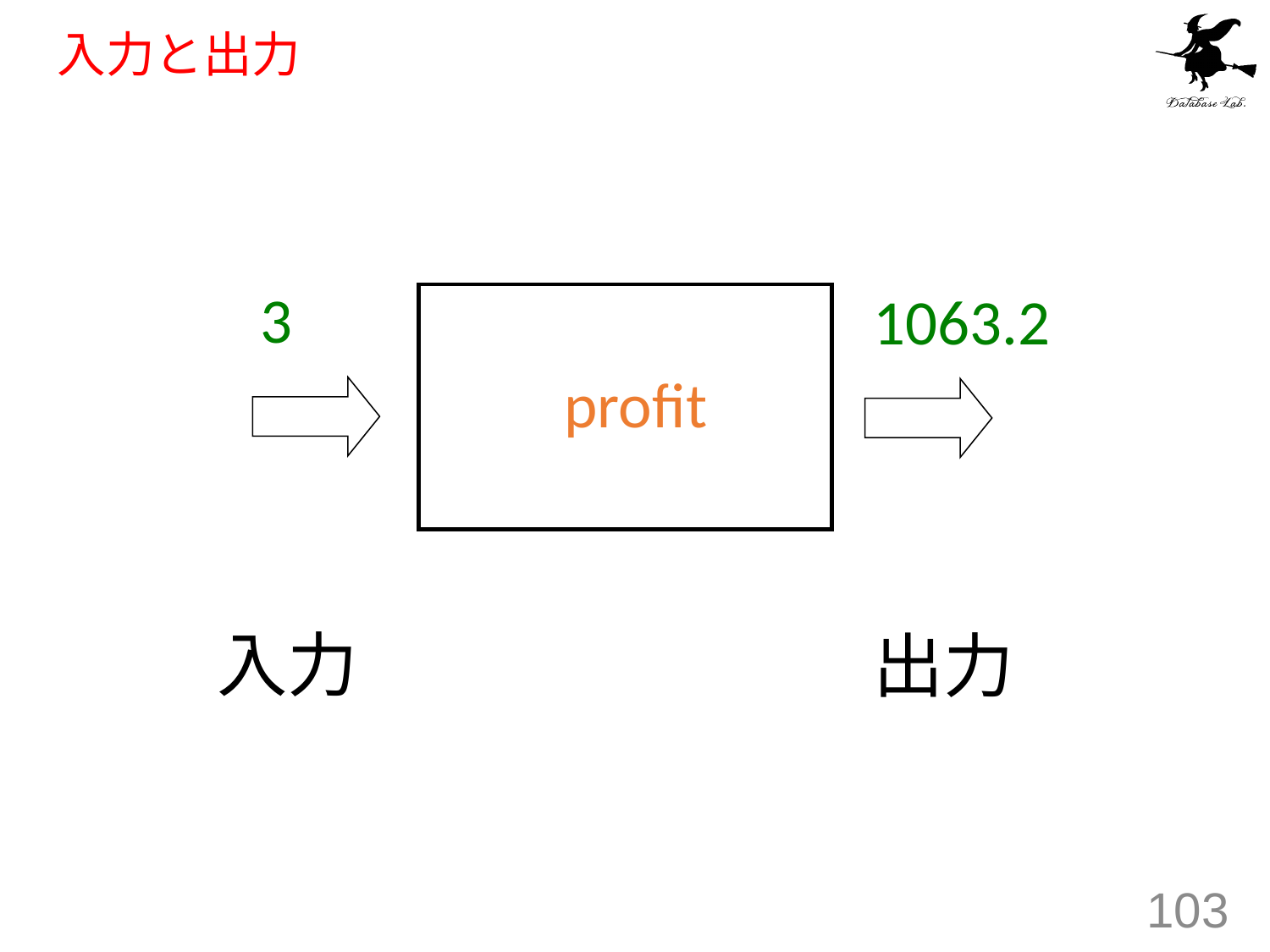

# 入力と出力
3
1063.2

profit

入力
出力
103